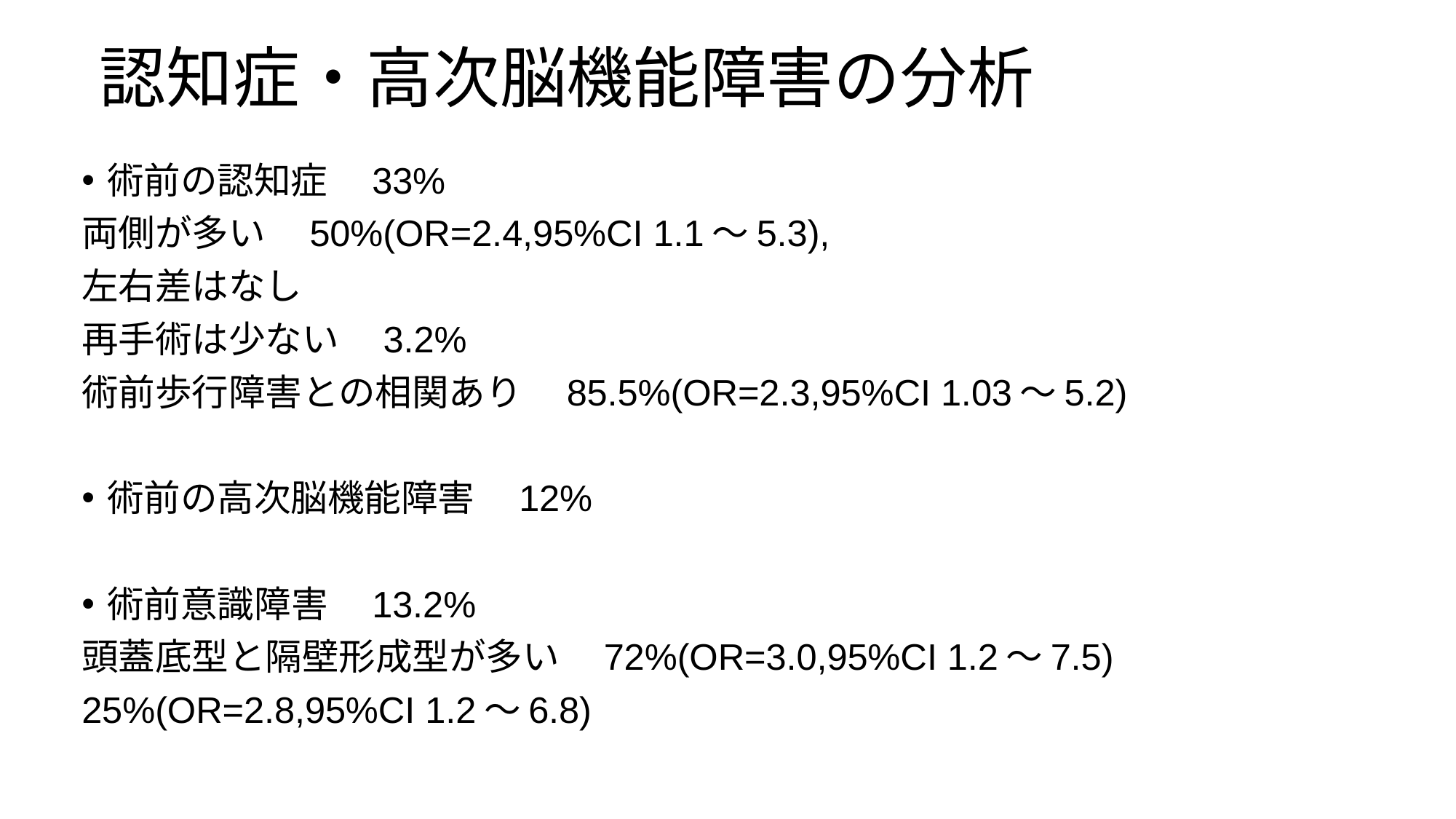

# 認知症・高次脳機能障害の分析
術前の認知症　33%
両側が多い　50%(OR=2.4,95%CI 1.1～5.3),
左右差はなし
再手術は少ない　3.2%
術前歩行障害との相関あり　85.5%(OR=2.3,95%CI 1.03～5.2)

術前の高次脳機能障害　12%

術前意識障害　13.2%
頭蓋底型と隔壁形成型が多い　72%(OR=3.0,95%CI 1.2～7.5)
25%(OR=2.8,95%CI 1.2～6.8)